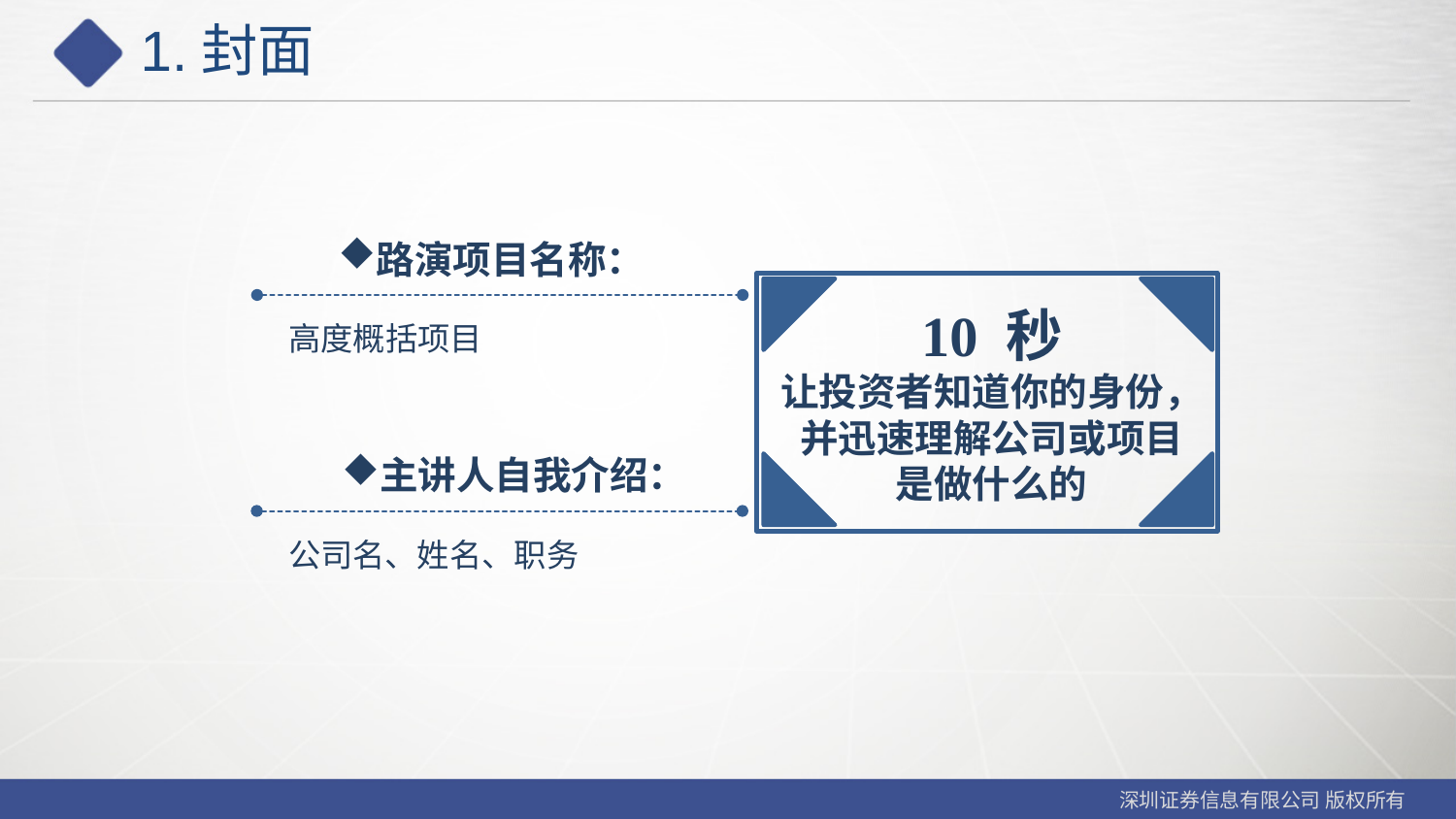

# 1.封面
路演项目名称：

高度概括项目

10 秒
让投资者知道你的身份，
并迅速理解公司或项目
是做什么的
主讲人自我介绍：

公司名、姓名、职务
深圳证券信息有限公司 版权所有